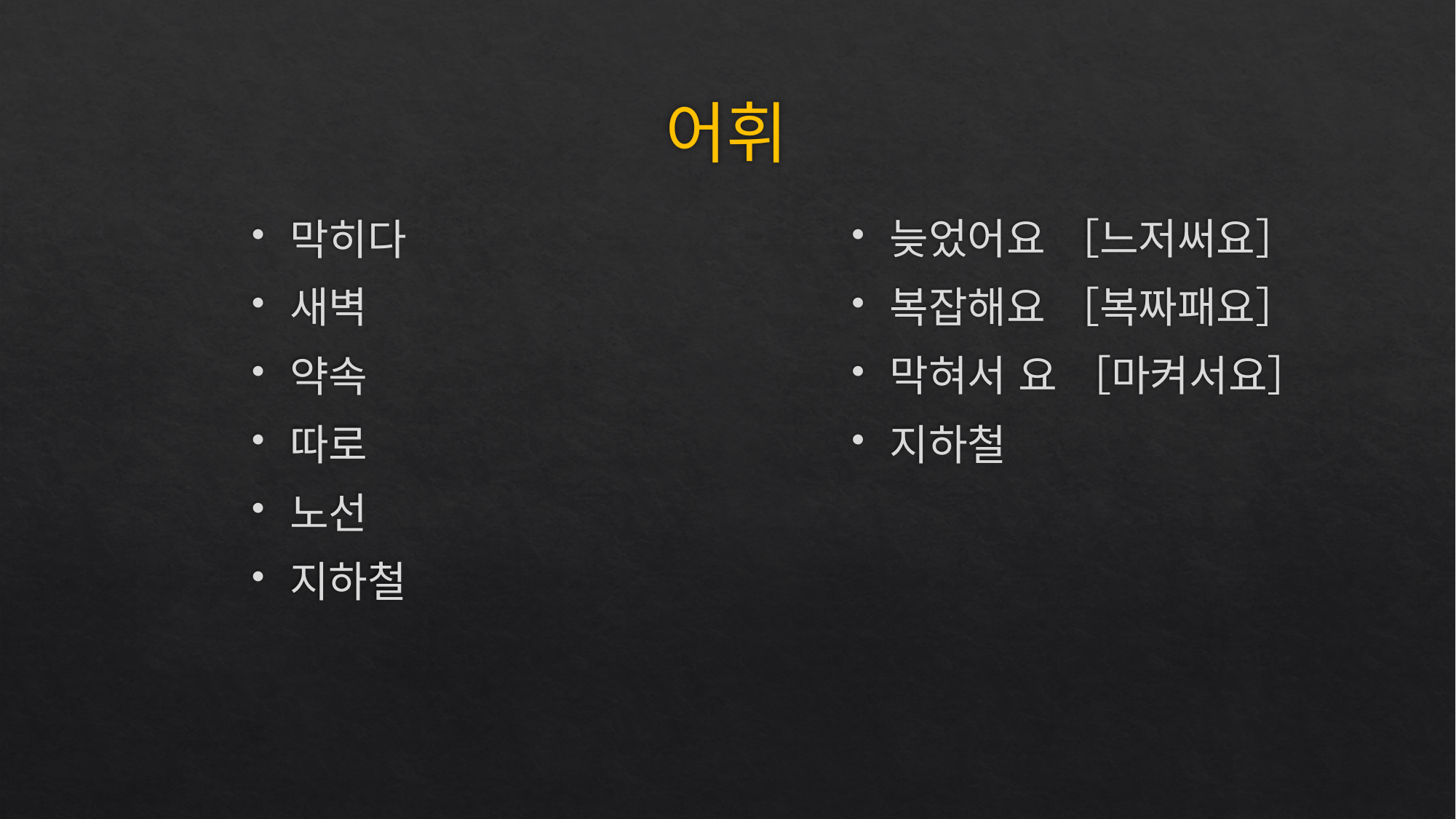

# 어휘
늦었어요 ［느저써요］
복잡해요 ［복짜패요］
막혀서 요 ［마켜서요］
지하철

막히다
새벽
약속
따로
노선
지하철